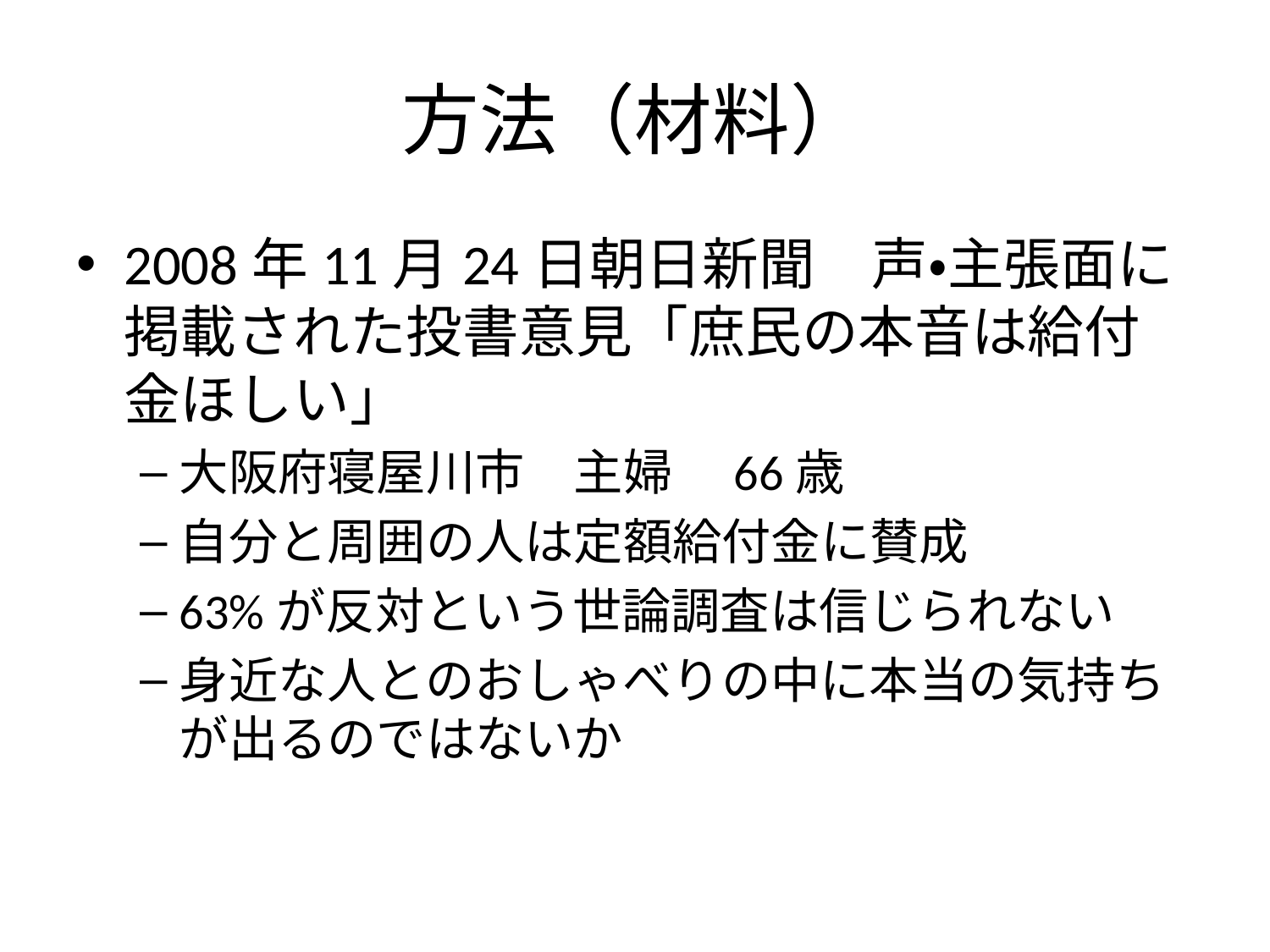

# 方法（材料）
2008年11月24日朝日新聞　声・主張面に掲載された投書意見「庶民の本音は給付金ほしい」
大阪府寝屋川市　主婦　66歳
自分と周囲の人は定額給付金に賛成
63%が反対という世論調査は信じられない
身近な人とのおしゃべりの中に本当の気持ちが出るのではないか